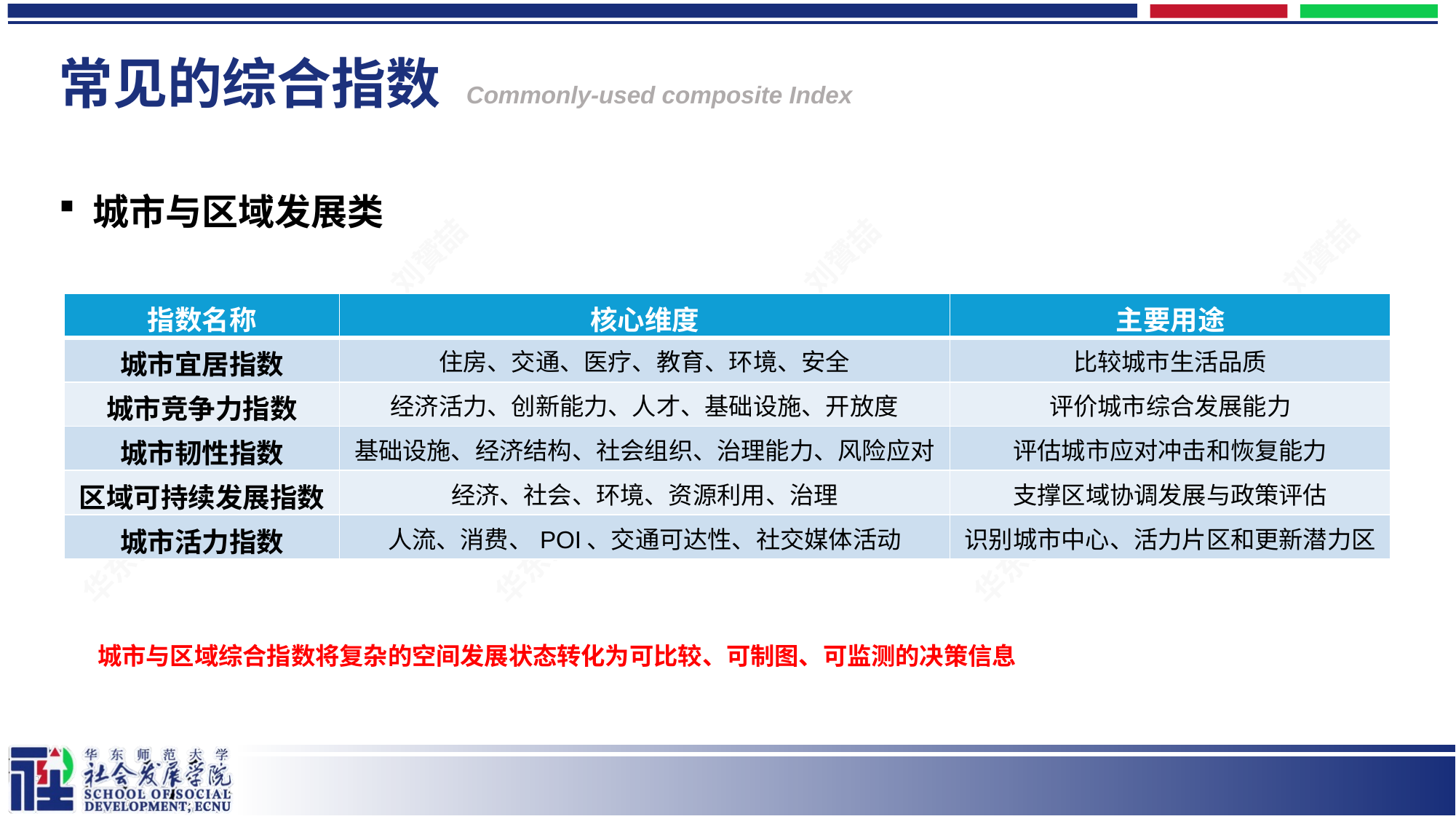

# 常见的综合指数 Commonly-used composite Index
城市与区域发展类
| 指数名称 | 核心维度 | 主要用途 |
| --- | --- | --- |
| 城市宜居指数 | 住房、交通、医疗、教育、环境、安全 | 比较城市生活品质 |
| 城市竞争力指数 | 经济活力、创新能力、人才、基础设施、开放度 | 评价城市综合发展能力 |
| 城市韧性指数 | 基础设施、经济结构、社会组织、治理能力、风险应对 | 评估城市应对冲击和恢复能力 |
| 区域可持续发展指数 | 经济、社会、环境、资源利用、治理 | 支撑区域协调发展与政策评估 |
| 城市活力指数 | 人流、消费、POI、交通可达性、社交媒体活动 | 识别城市中心、活力片区和更新潜力区 |
城市与区域综合指数将复杂的空间发展状态转化为可比较、可制图、可监测的决策信息